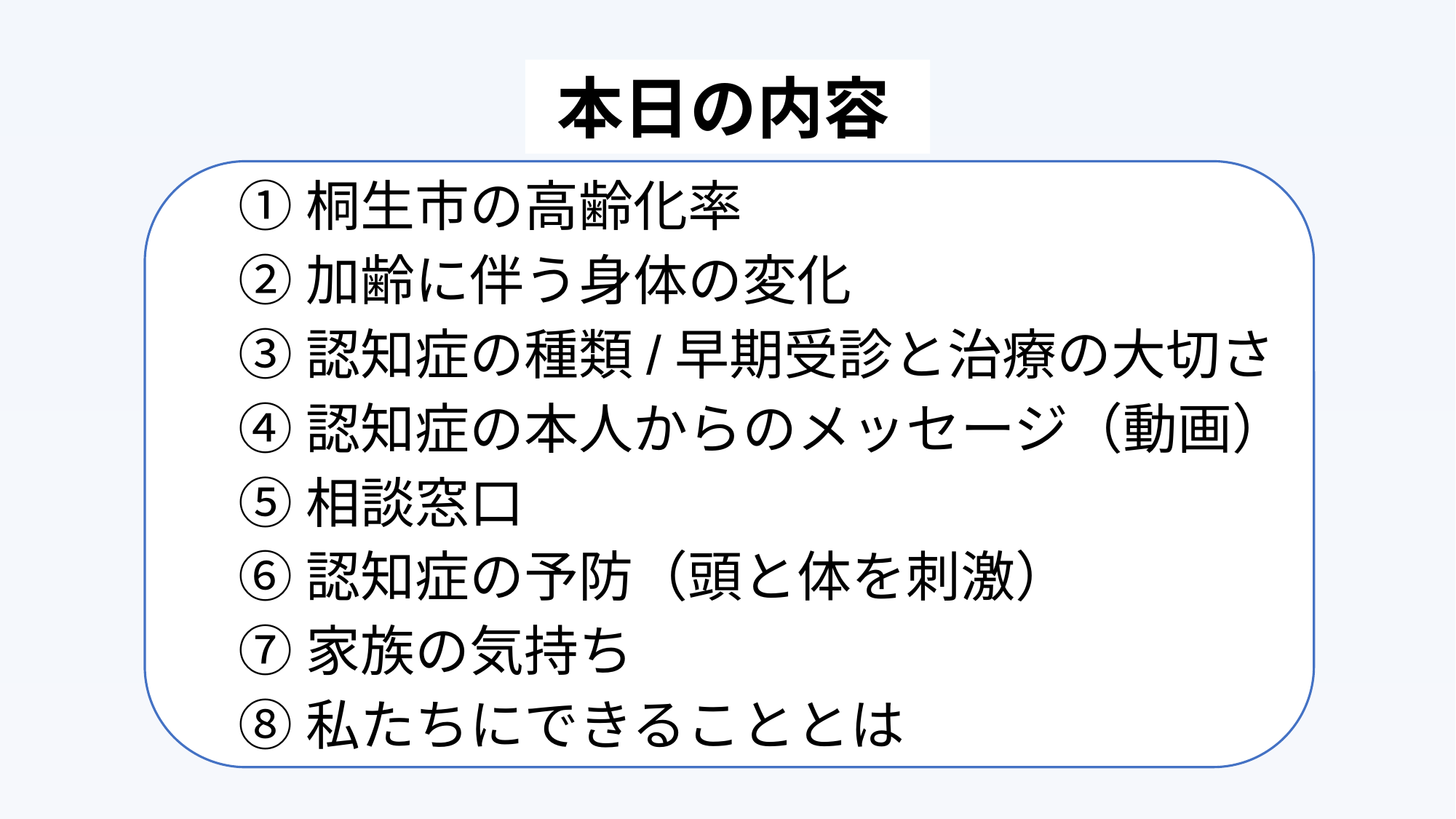

# 本日の内容

①桐生市の高齢化率
②加齢に伴う身体の変化
③認知症の種類/早期受診と治療の大切さ
④認知症の本人からのメッセージ（動画）
⑤相談窓口
⑥認知症の予防（頭と体を刺激）
⑦家族の気持ち
⑧私たちにできることとは